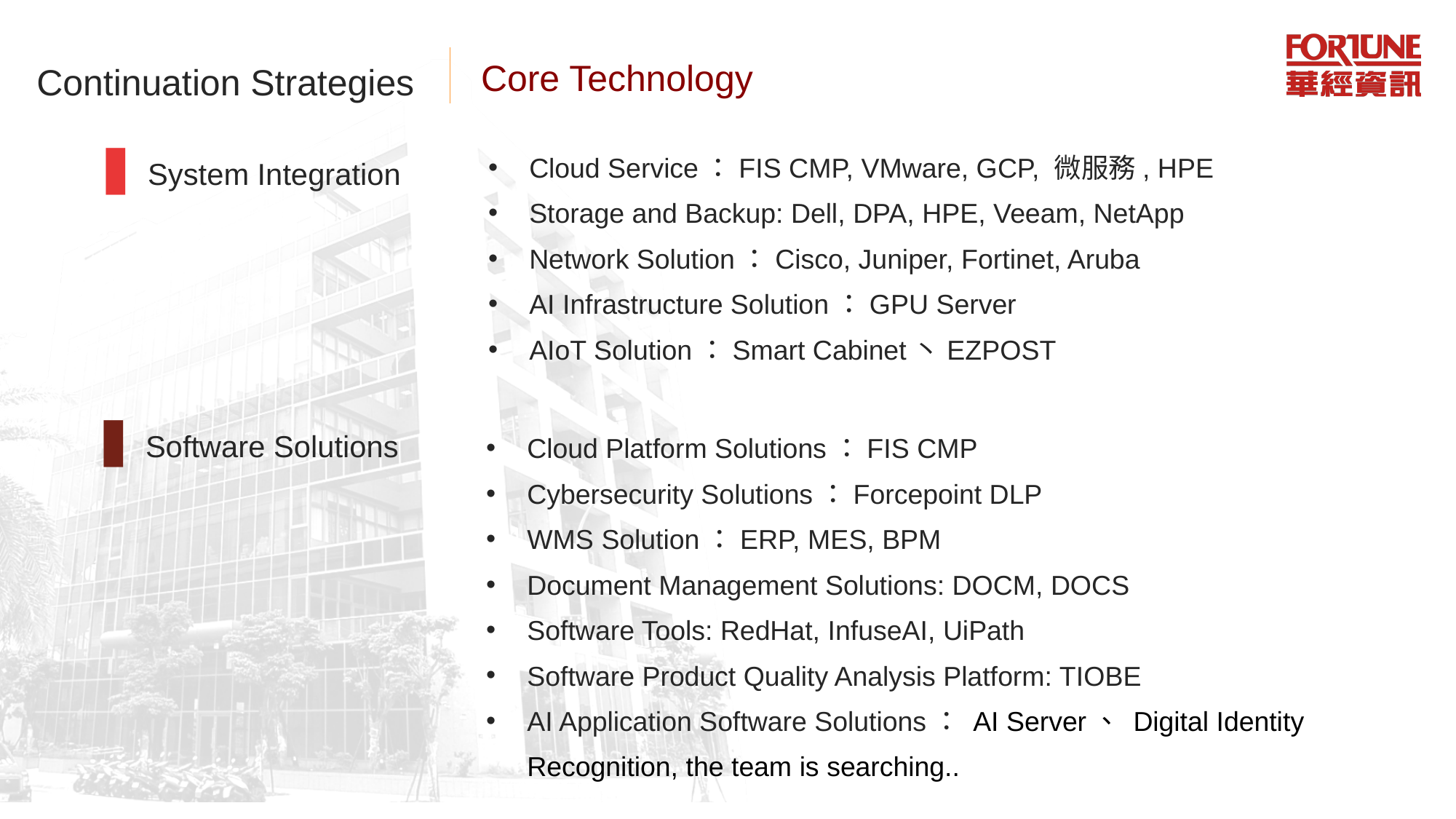

Continuation Strategies
Core Technology
Cloud Service：FIS CMP, VMware, GCP, 微服務, HPE
Storage and Backup: Dell, DPA, HPE, Veeam, NetApp
Network Solution：Cisco, Juniper, Fortinet, Aruba
AI Infrastructure Solution：GPU Server
AIoT Solution：Smart Cabinet丶EZPOST
▋ System Integration
▋ Software Solutions
Cloud Platform Solutions：FIS CMP
Cybersecurity Solutions：Forcepoint DLP
WMS Solution：ERP, MES, BPM
Document Management Solutions: DOCM, DOCS
Software Tools: RedHat, InfuseAI, UiPath
Software Product Quality Analysis Platform: TIOBE
AI Application Software Solutions： AI Server、 Digital Identity Recognition, the team is searching..